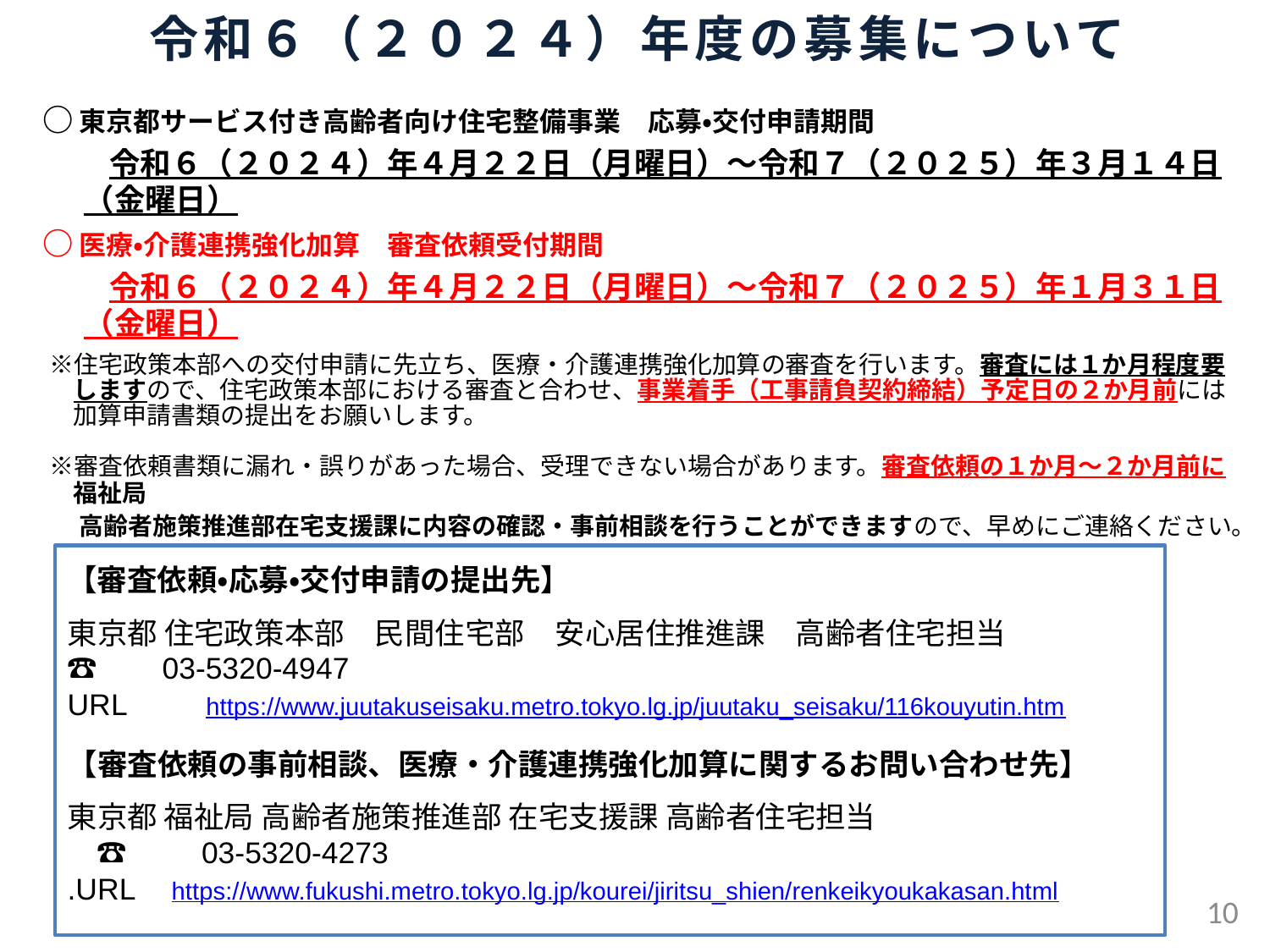

# 令和６（２０２４）年度の募集について
○東京都サービス付き高齢者向け住宅整備事業　応募・交付申請期間
　　令和６（２０２４）年４月２２日（月曜日）～令和７（２０２５）年３月１４日（金曜日）
○医療・介護連携強化加算　審査依頼受付期間
　　令和６（２０２４）年４月２２日（月曜日）～令和７（２０２５）年１月３１日（金曜日）

　※住宅政策本部への交付申請に先立ち、医療・介護連携強化加算の審査を行います。審査には１か月程度要しますので、住宅政策本部における審査と合わせ、事業着手（工事請負契約締結）予定日の２か月前には加算申請書類の提出をお願いします。

　※審査依頼書類に漏れ・誤りがあった場合、受理できない場合があります。審査依頼の１か月～２か月前に福祉局
　　 高齢者施策推進部在宅支援課に内容の確認・事前相談を行うことができますので、早めにご連絡ください。

【審査依頼・応募・交付申請の提出先】

東京都 住宅政策本部　民間住宅部　安心居住推進課　高齢者住宅担当
☎   　03-5320-4947
URL　　https://www.juutakuseisaku.metro.tokyo.lg.jp/juutaku_seisaku/116kouyutin.htm

【審査依頼の事前相談、医療・介護連携強化加算に関するお問い合わせ先】

東京都 福祉局 高齢者施策推進部 在宅支援課 高齢者住宅担当
　☎　 　03-5320-4273
.URL    https://www.fukushi.metro.tokyo.lg.jp/kourei/jiritsu_shien/renkeikyoukakasan.html
10